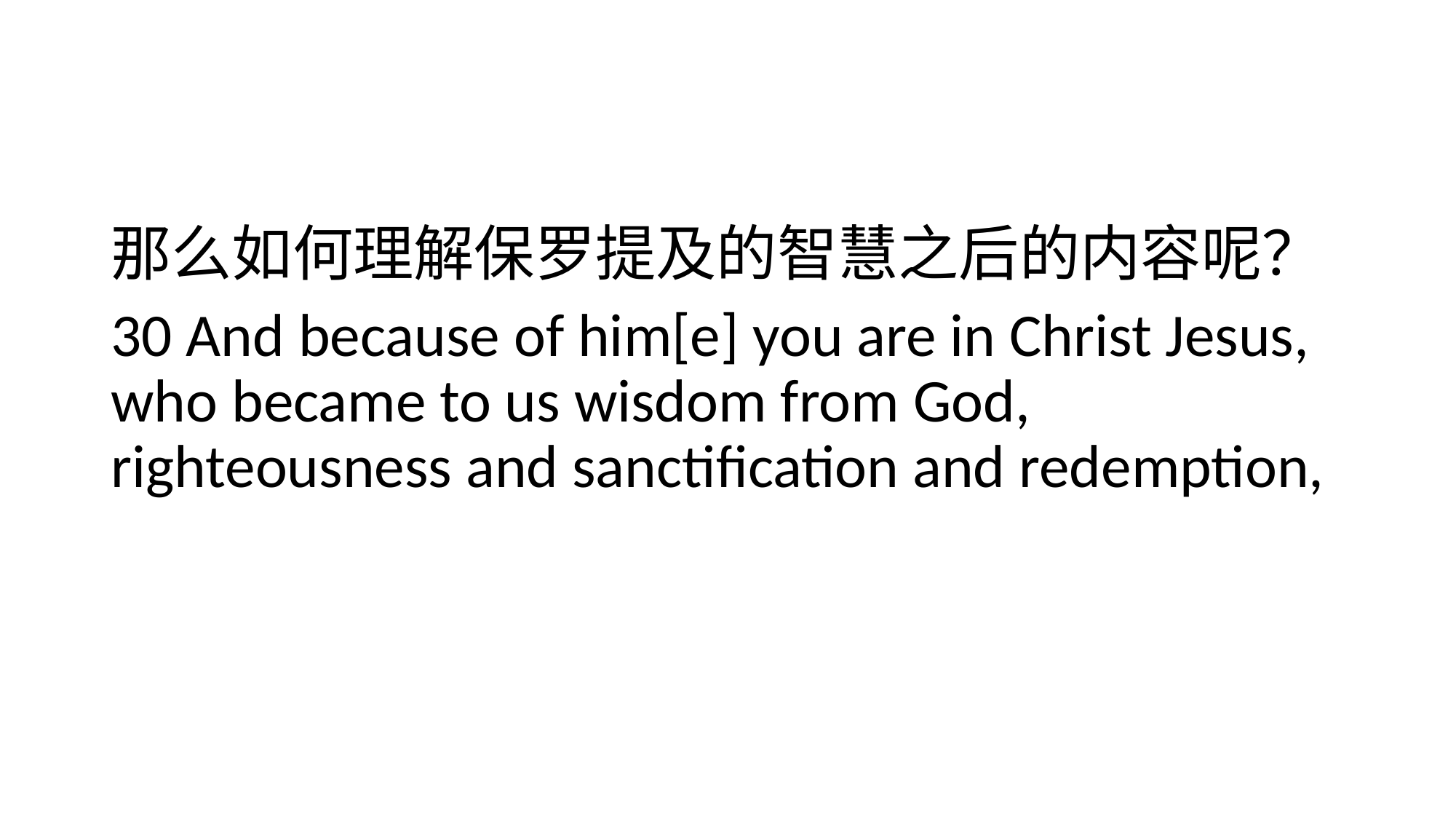

#
那么如何理解保罗提及的智慧之后的内容呢？
30 And because of him[e] you are in Christ Jesus, who became to us wisdom from God, righteousness and sanctification and redemption,